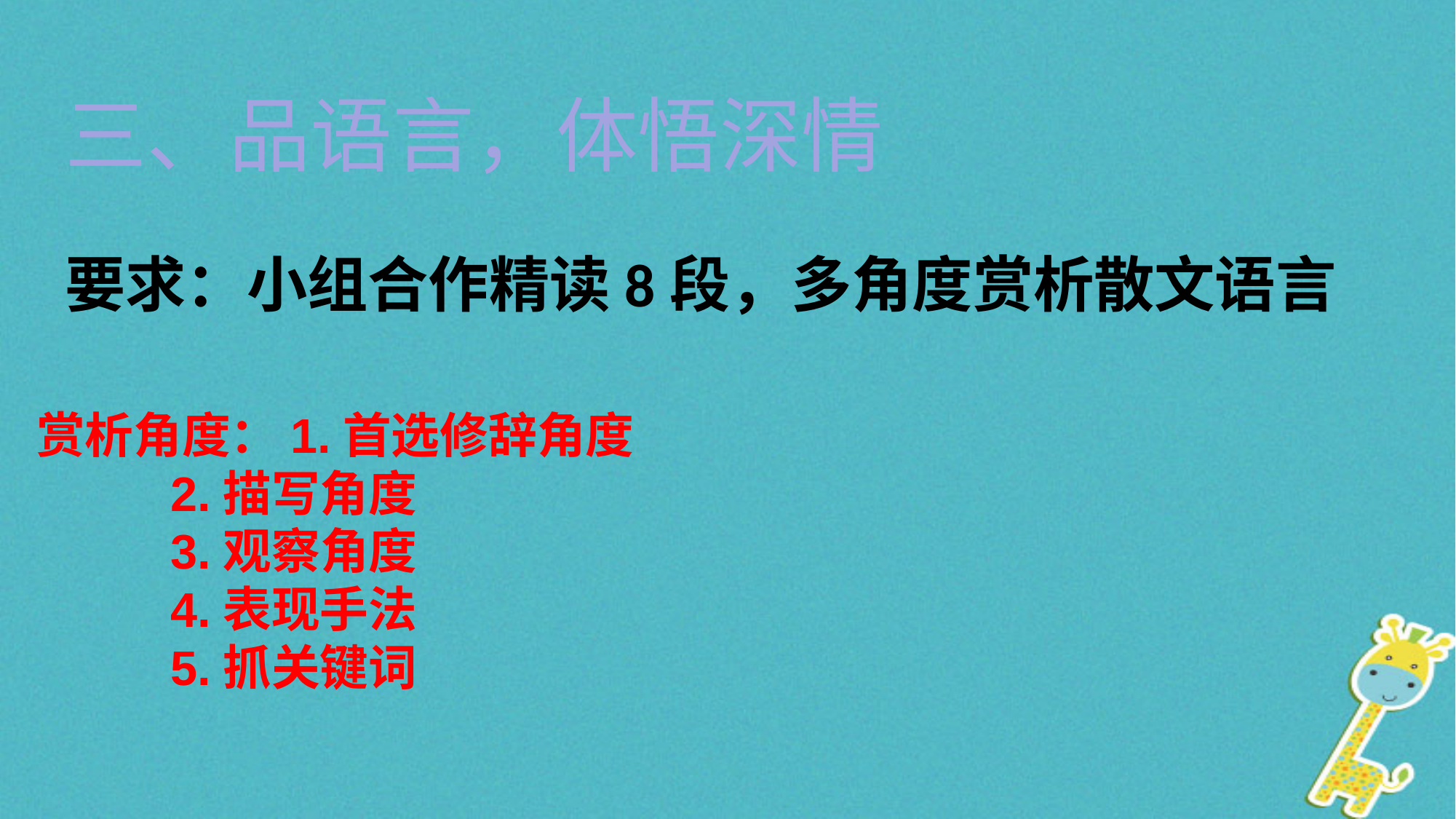

三、品语言，体悟深情
要求：小组合作精读8段，多角度赏析散文语言

赏析角度：1.首选修辞角度
          2.描写角度
          3.观察角度
          4.表现手法
          5.抓关键词